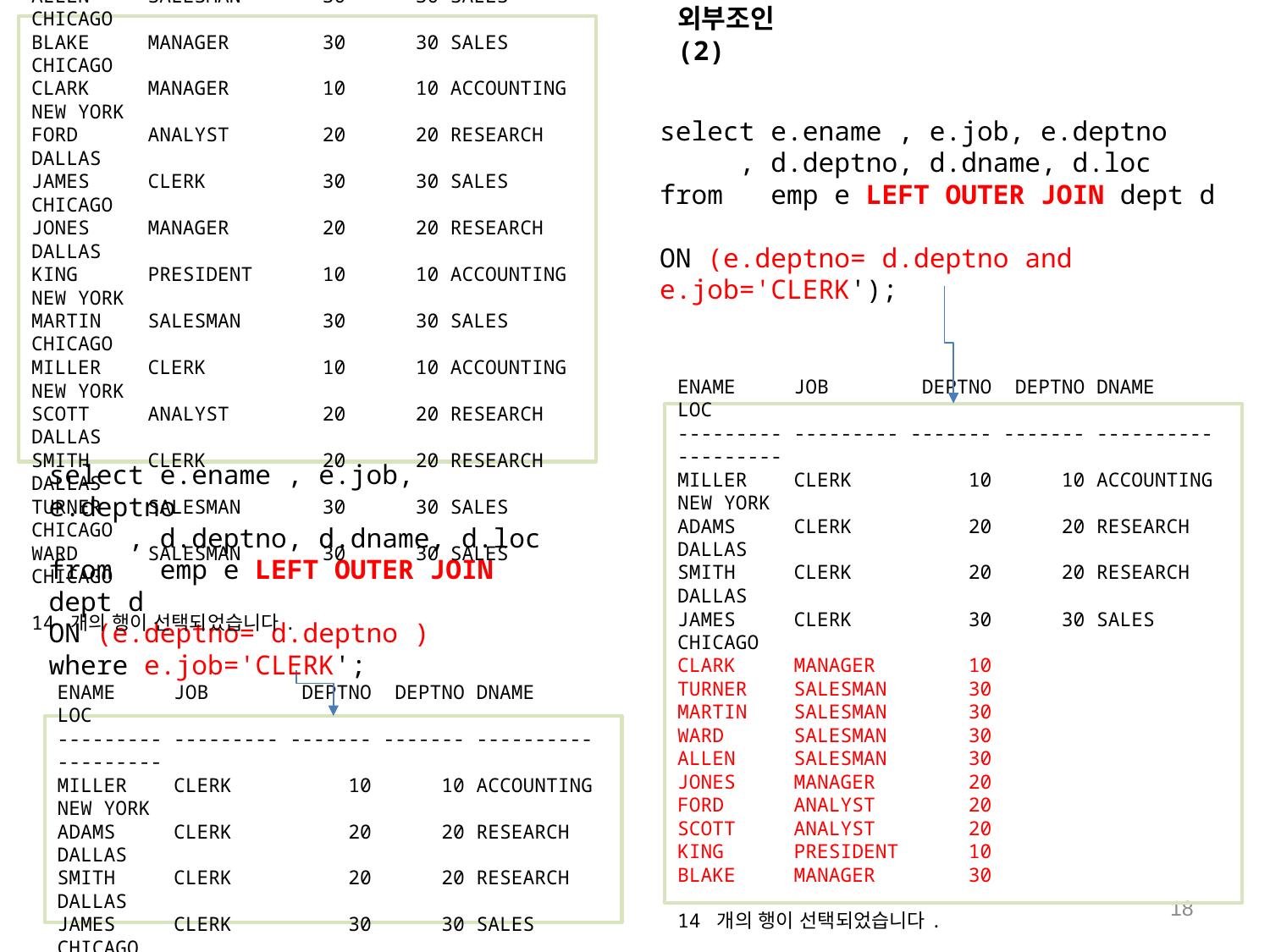

외부조인(2)
ENAME     JOB        DEPTNO  DEPTNO DNAME      LOC
--------- --------- ------- ------- ---------- ---------
ADAMS     CLERK          20      20 RESEARCH   DALLAS
ALLEN     SALESMAN       30      30 SALES      CHICAGO
BLAKE     MANAGER        30      30 SALES      CHICAGO
CLARK     MANAGER        10      10 ACCOUNTING NEW YORK
FORD      ANALYST        20      20 RESEARCH   DALLAS
JAMES     CLERK          30      30 SALES      CHICAGO
JONES     MANAGER        20      20 RESEARCH   DALLAS
KING      PRESIDENT      10      10 ACCOUNTING NEW YORK
MARTIN    SALESMAN       30      30 SALES      CHICAGO
MILLER    CLERK          10      10 ACCOUNTING NEW YORK
SCOTT     ANALYST        20      20 RESEARCH   DALLAS
SMITH     CLERK          20      20 RESEARCH   DALLAS
TURNER    SALESMAN       30      30 SALES      CHICAGO
WARD      SALESMAN       30      30 SALES      CHICAGO

14 개의 행이 선택되었습니다.
select e.ename , e.job, e.deptno
     , d.deptno, d.dname, d.loc
from   emp e LEFT OUTER JOIN dept d
ON (e.deptno= d.deptno and e.job='CLERK');
ENAME     JOB        DEPTNO  DEPTNO DNAME      LOC
--------- --------- ------- ------- ---------- ---------
MILLER    CLERK          10      10 ACCOUNTING NEW YORK
ADAMS     CLERK          20      20 RESEARCH   DALLAS
SMITH     CLERK          20      20 RESEARCH   DALLAS
JAMES     CLERK          30      30 SALES      CHICAGO
CLARK     MANAGER        10
TURNER    SALESMAN       30
MARTIN    SALESMAN       30
WARD      SALESMAN       30
ALLEN     SALESMAN       30
JONES     MANAGER        20
FORD      ANALYST        20
SCOTT     ANALYST        20
KING      PRESIDENT      10
BLAKE     MANAGER        30

14 개의 행이 선택되었습니다.
select e.ename , e.job, e.deptno
     , d.deptno, d.dname, d.loc
from   emp e LEFT OUTER JOIN dept d
ON (e.deptno= d.deptno )
where e.job='CLERK';
ENAME     JOB        DEPTNO  DEPTNO DNAME      LOC
--------- --------- ------- ------- ---------- ---------
MILLER    CLERK          10      10 ACCOUNTING NEW YORK
ADAMS     CLERK          20      20 RESEARCH   DALLAS
SMITH     CLERK          20      20 RESEARCH   DALLAS
JAMES     CLERK          30      30 SALES      CHICAGO
18